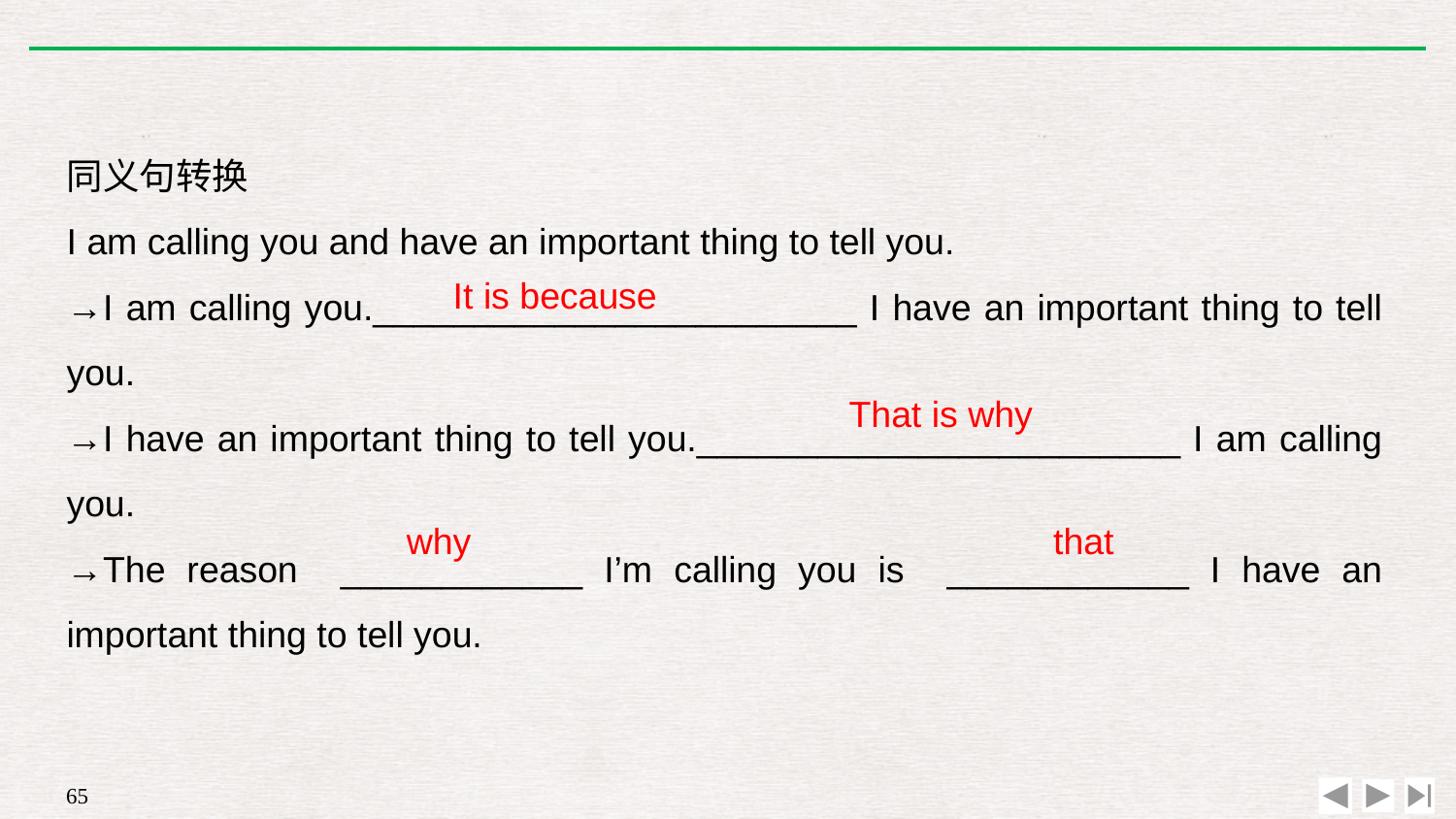

同义句转换
I am calling you and have an important thing to tell you.
→I am calling you.________________________ I have an important thing to tell you.
→I have an important thing to tell you.________________________ I am calling you.
→The reason  ____________ I’m calling you is  ____________ I have an important thing to tell you.
It is because
That is why
why
that